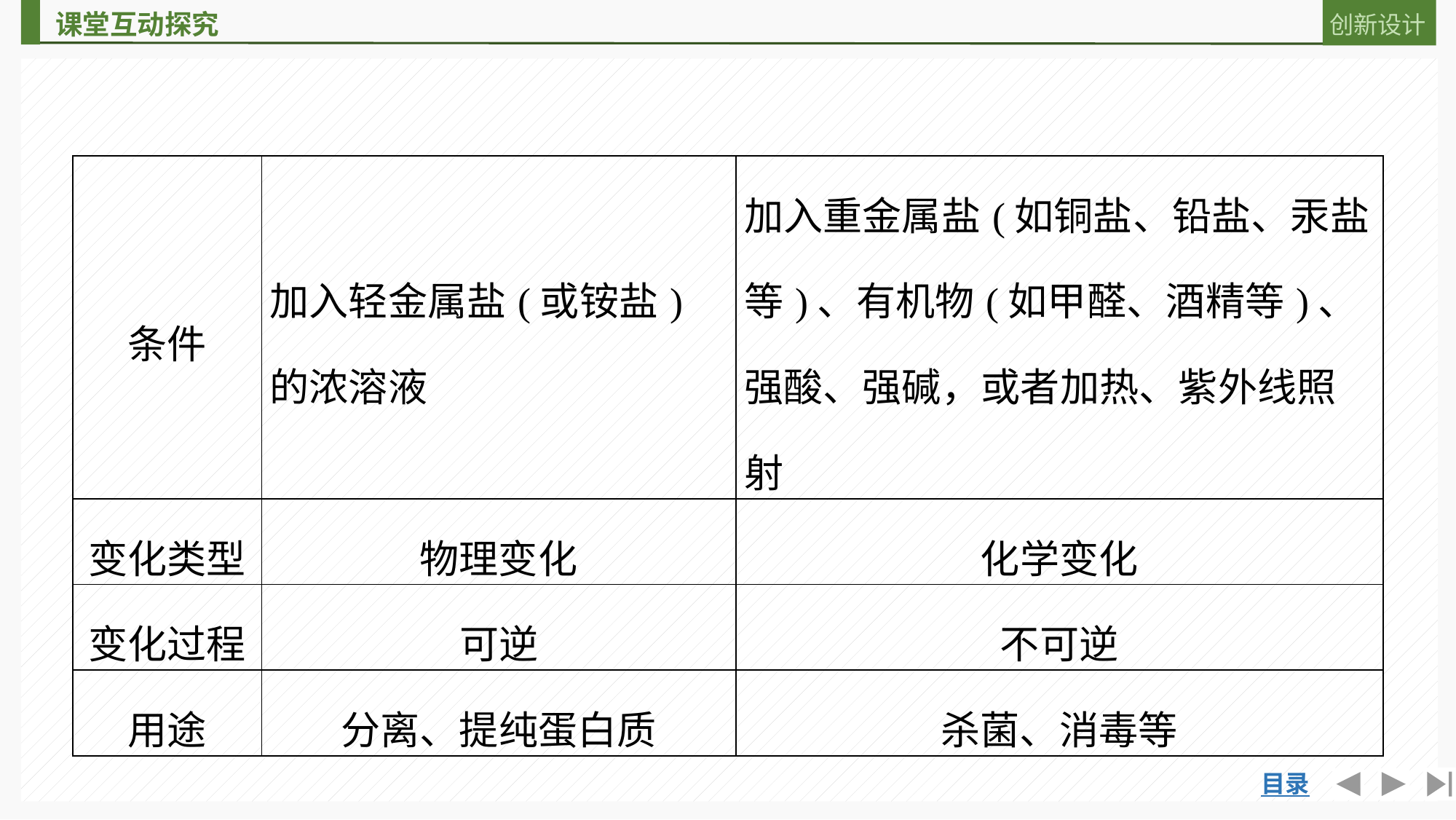

| 条件 | 加入轻金属盐(或铵盐)的浓溶液 | 加入重金属盐(如铜盐、铅盐、汞盐等)、有机物(如甲醛、酒精等)、强酸、强碱，或者加热、紫外线照射 |
| --- | --- | --- |
| 变化类型 | 物理变化 | 化学变化 |
| 变化过程 | 可逆 | 不可逆 |
| 用途 | 分离、提纯蛋白质 | 杀菌、消毒等 |